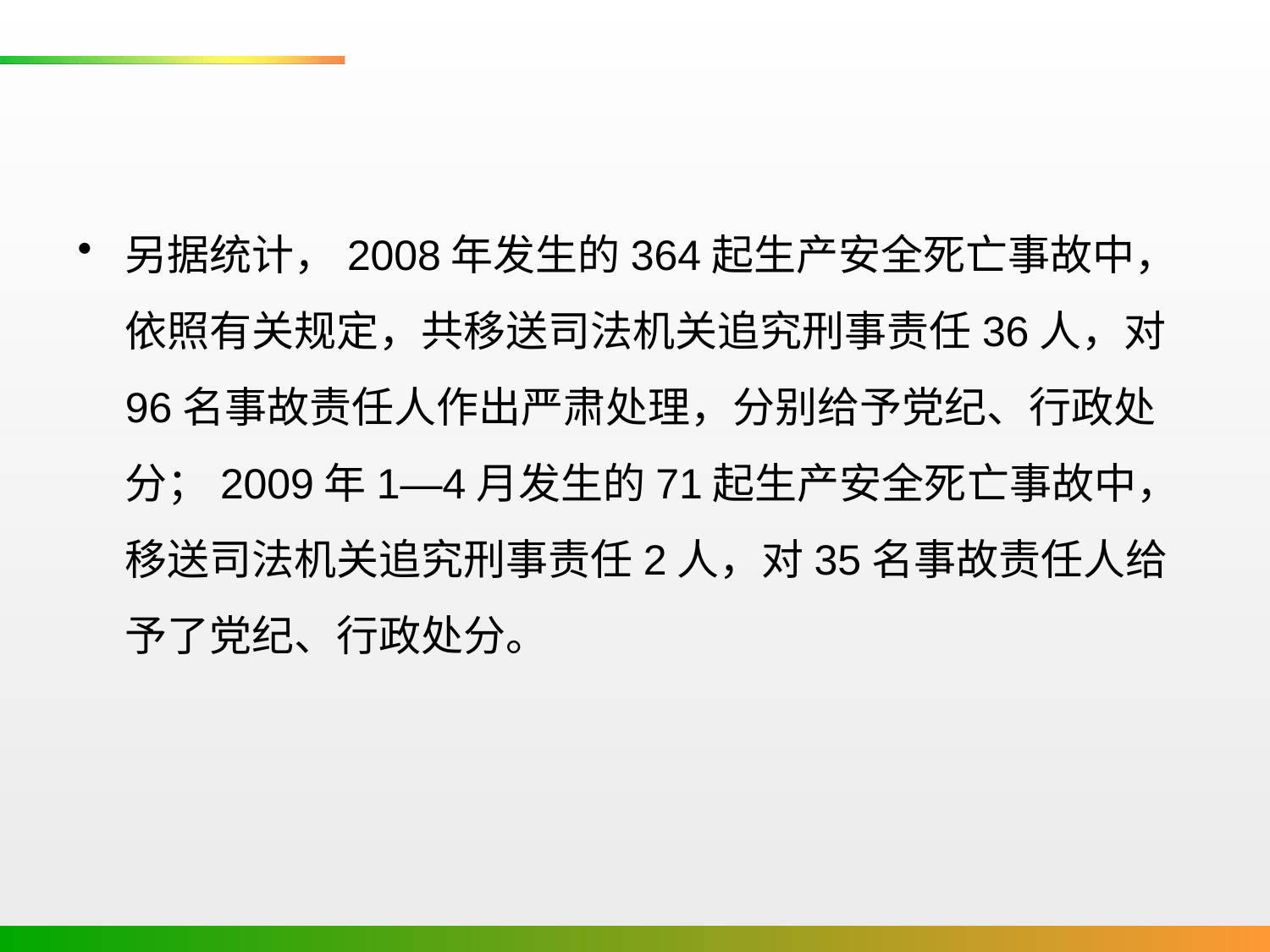

另据统计，2008年发生的364起生产安全死亡事故中，依照有关规定，共移送司法机关追究刑事责任36人，对96名事故责任人作出严肃处理，分别给予党纪、行政处分；2009年1—4月发生的71起生产安全死亡事故中，移送司法机关追究刑事责任2人，对35名事故责任人给予了党纪、行政处分。